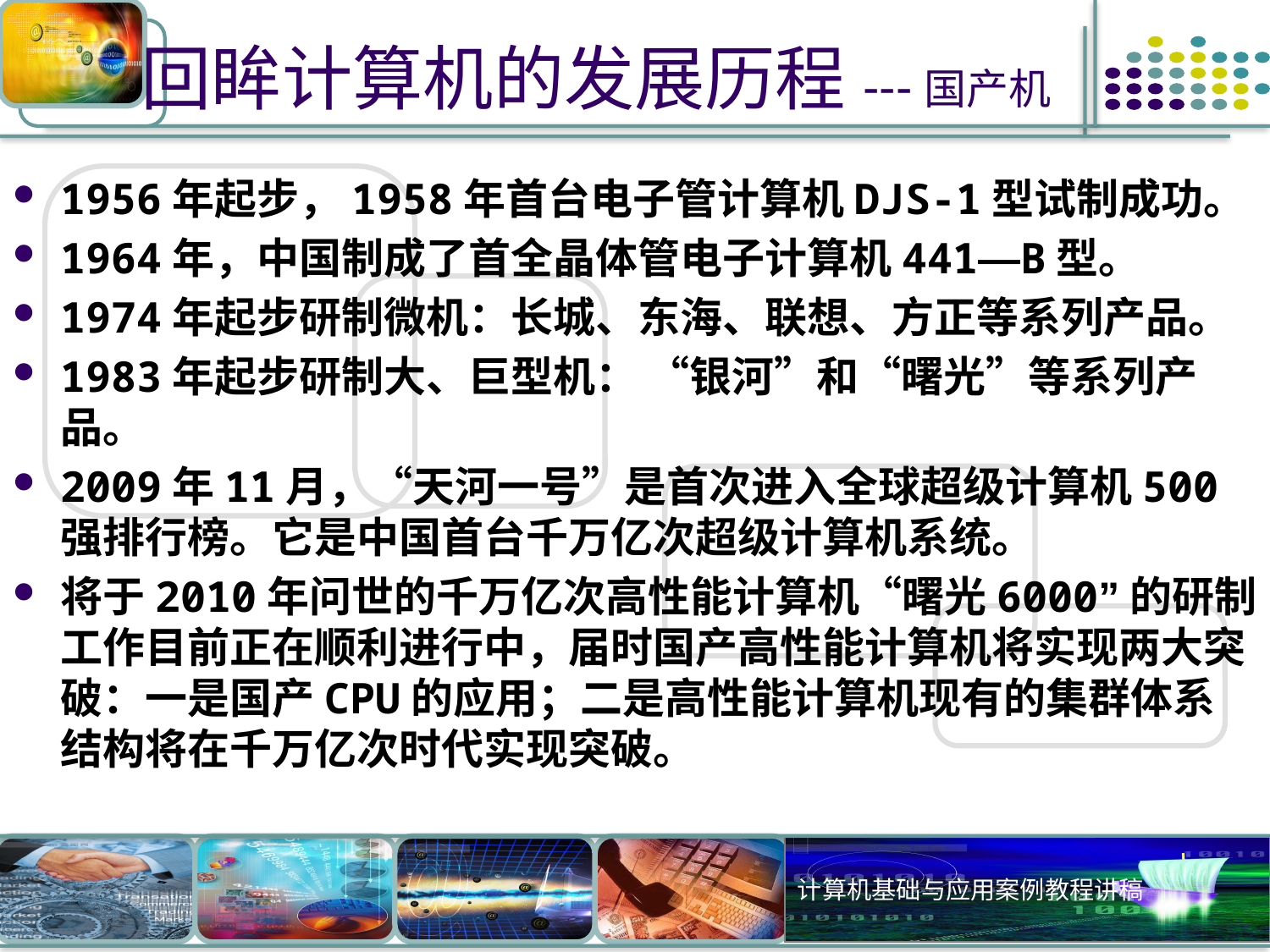

# 回眸计算机的发展历程---国产机
1956年起步，1958年首台电子管计算机DJS-1型试制成功。
1964年，中国制成了首全晶体管电子计算机441—B型。
1974年起步研制微机：长城、东海、联想、方正等系列产品。
1983年起步研制大、巨型机： “银河”和“曙光”等系列产品。
2009年11月，“天河一号”是首次进入全球超级计算机500强排行榜。它是中国首台千万亿次超级计算机系统。
将于2010年问世的千万亿次高性能计算机“曙光6000”的研制工作目前正在顺利进行中，届时国产高性能计算机将实现两大突破：一是国产CPU的应用；二是高性能计算机现有的集群体系结构将在千万亿次时代实现突破。